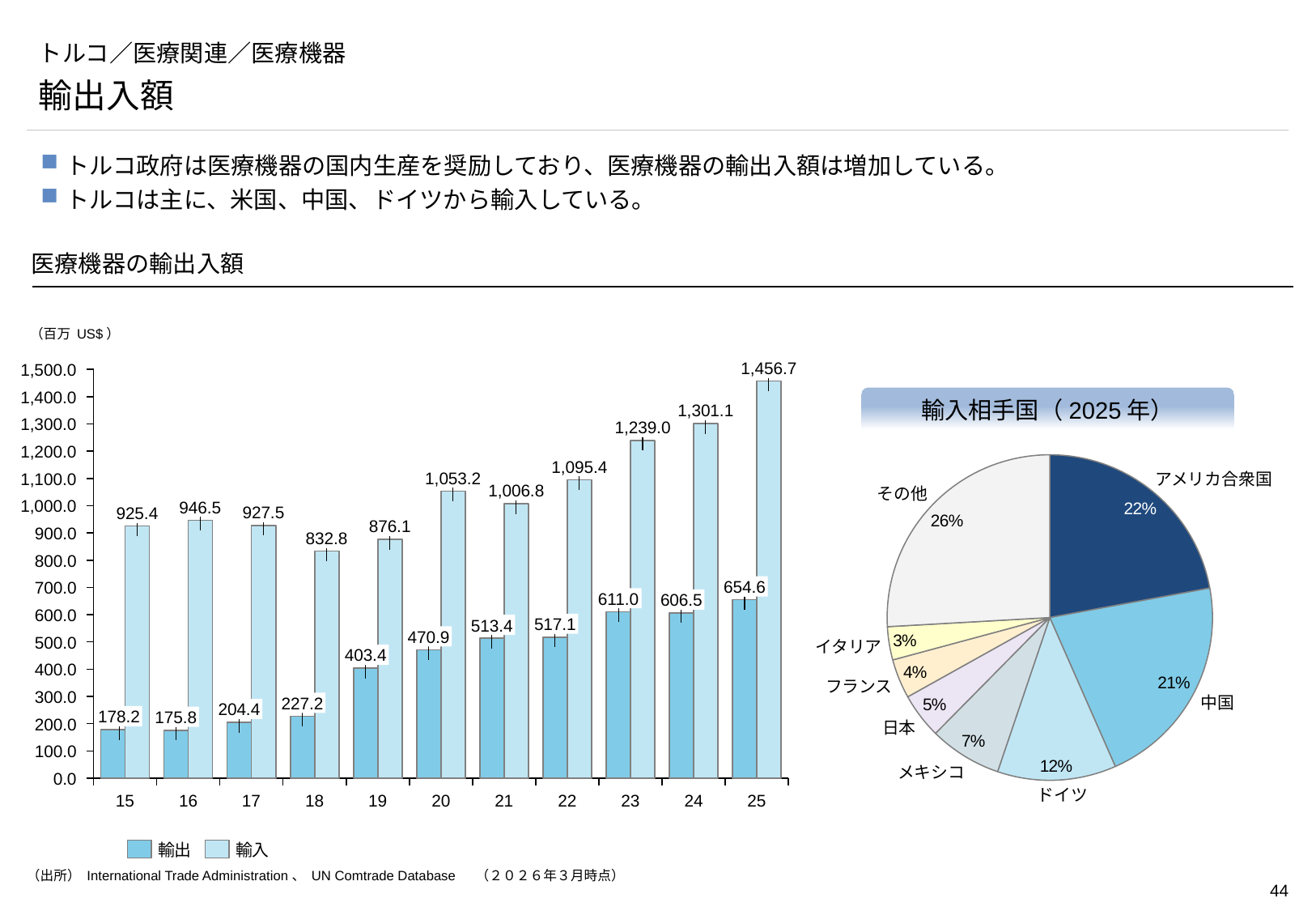

# トルコ／医療関連／医療機器
輸出入額
トルコ政府は医療機器の国内生産を奨励しており、医療機器の輸出入額は増加している。
トルコは主に、米国、中国、ドイツから輸入している。

医療機器の輸出入額
（百万 US$）
1,456.7

### Chart

| Category |  |  |
|---|---|---|
1,500.0
1,400.0
輸入相手国（2025年）
1,301.1
1,300.0

### Chart

| Category |  |
|---|---|
1,239.0
1,200.0
1,095.4
1,053.2
1,100.0
アメリカ合衆国
1,006.8
その他
1,000.0
946.5
927.5
925.4
876.1
900.0
832.8
800.0
654.6
700.0
611.0
606.5
600.0
517.1
513.4
470.9
500.0
イタリア
403.4
400.0
フランス
300.0
中国
227.2
204.4
178.2
175.8
200.0
日本
100.0
メキシコ
0.0
ドイツ
15
16
17
18
19
20
21
22
23
24
25
輸出
輸入

（出所） International Trade Administration、 UN Comtrade Database　 （２０２６年３月時点）